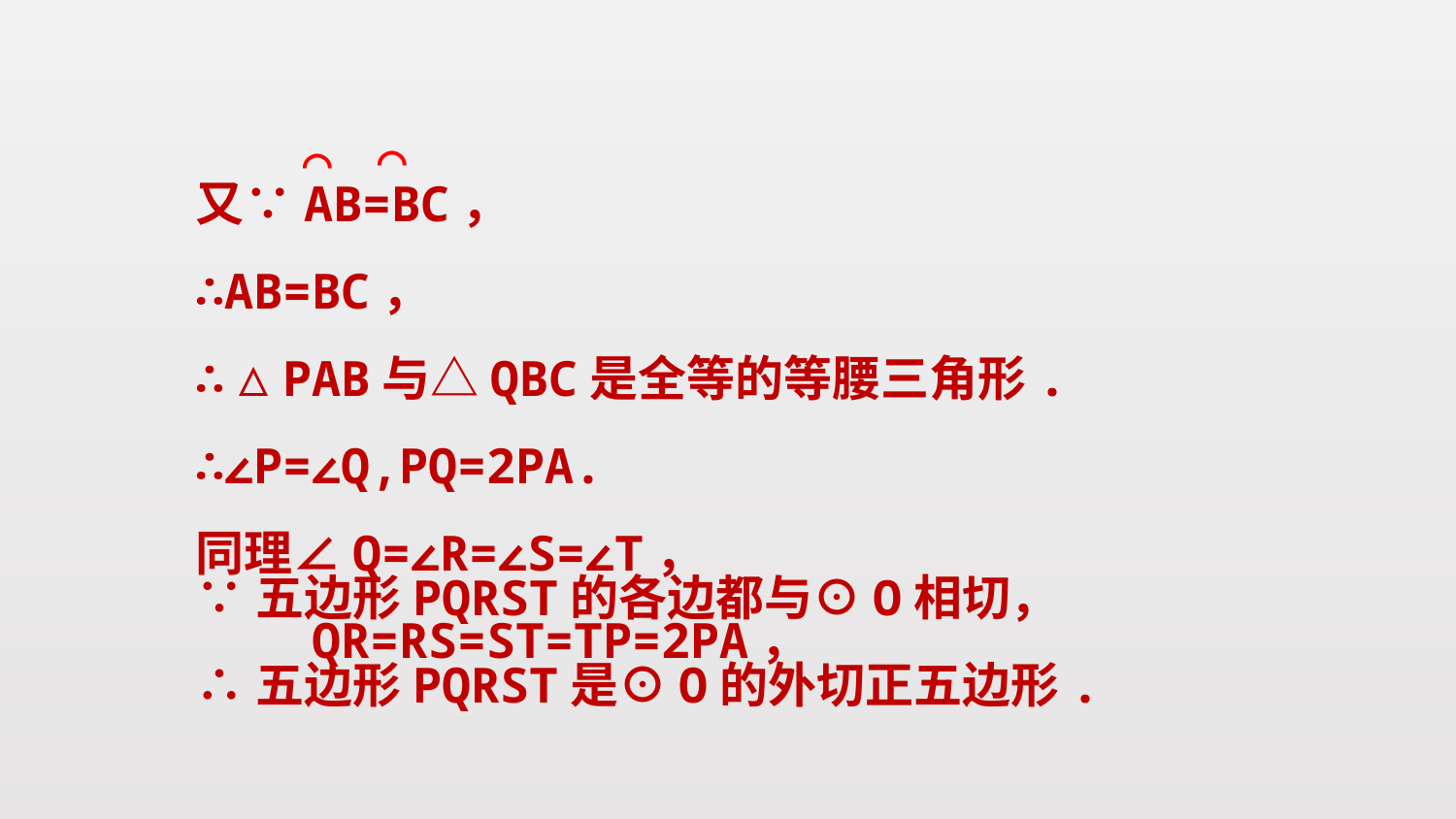

⌒
⌒
又∵AB=BC，
∴AB=BC，
∴△PAB与△QBC是全等的等腰三角形.
∴∠P=∠Q,PQ=2PA.
同理∠Q=∠R=∠S=∠T，
    QR=RS=ST=TP=2PA，
∵五边形PQRST的各边都与⊙O相切，
∴五边形PQRST是⊙O的外切正五边形.